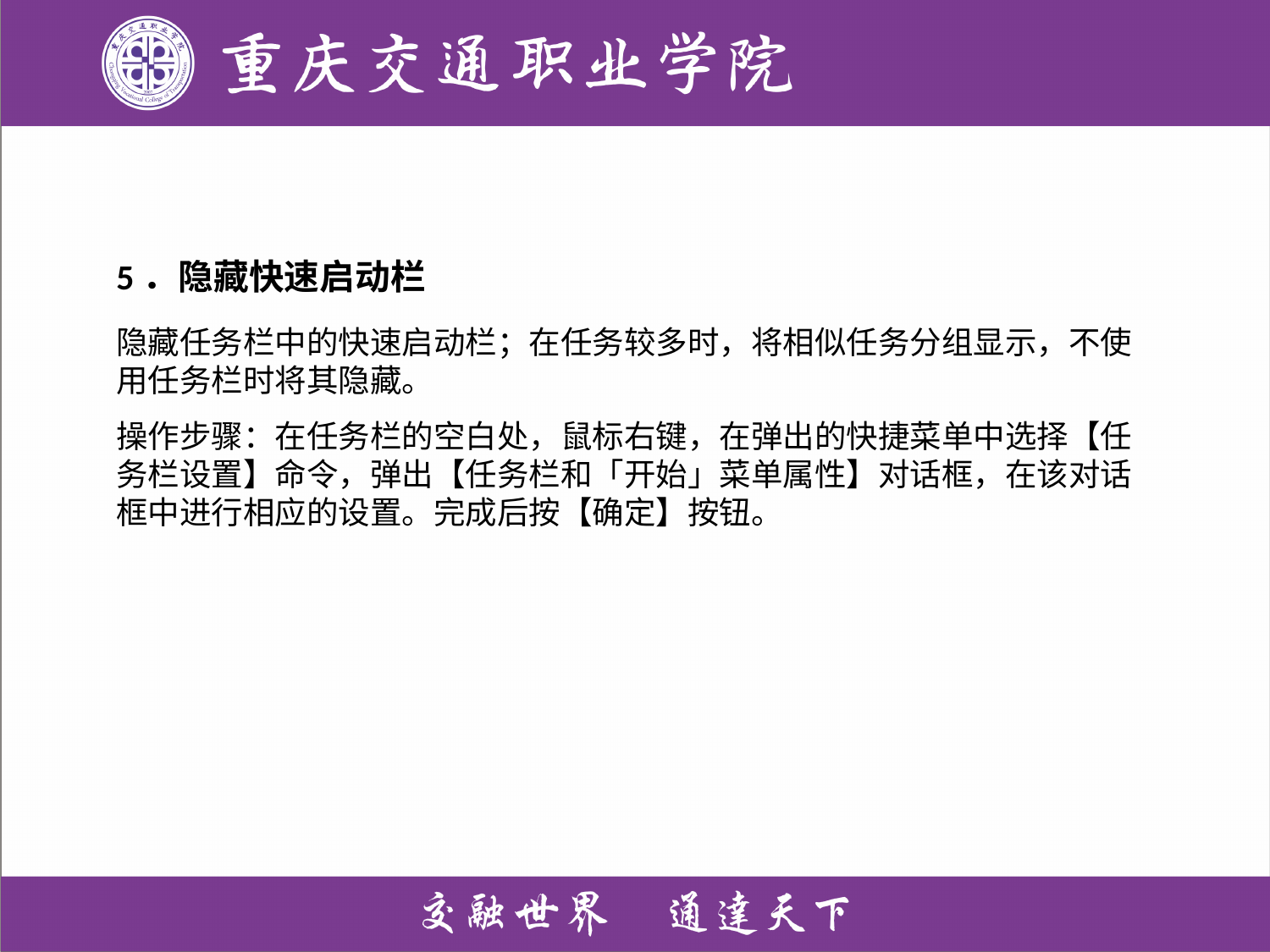

5．隐藏快速启动栏
隐藏任务栏中的快速启动栏；在任务较多时，将相似任务分组显示，不使用任务栏时将其隐藏。
操作步骤：在任务栏的空白处，鼠标右键，在弹出的快捷菜单中选择【任务栏设置】命令，弹出【任务栏和「开始」菜单属性】对话框，在该对话框中进行相应的设置。完成后按【确定】按钮。